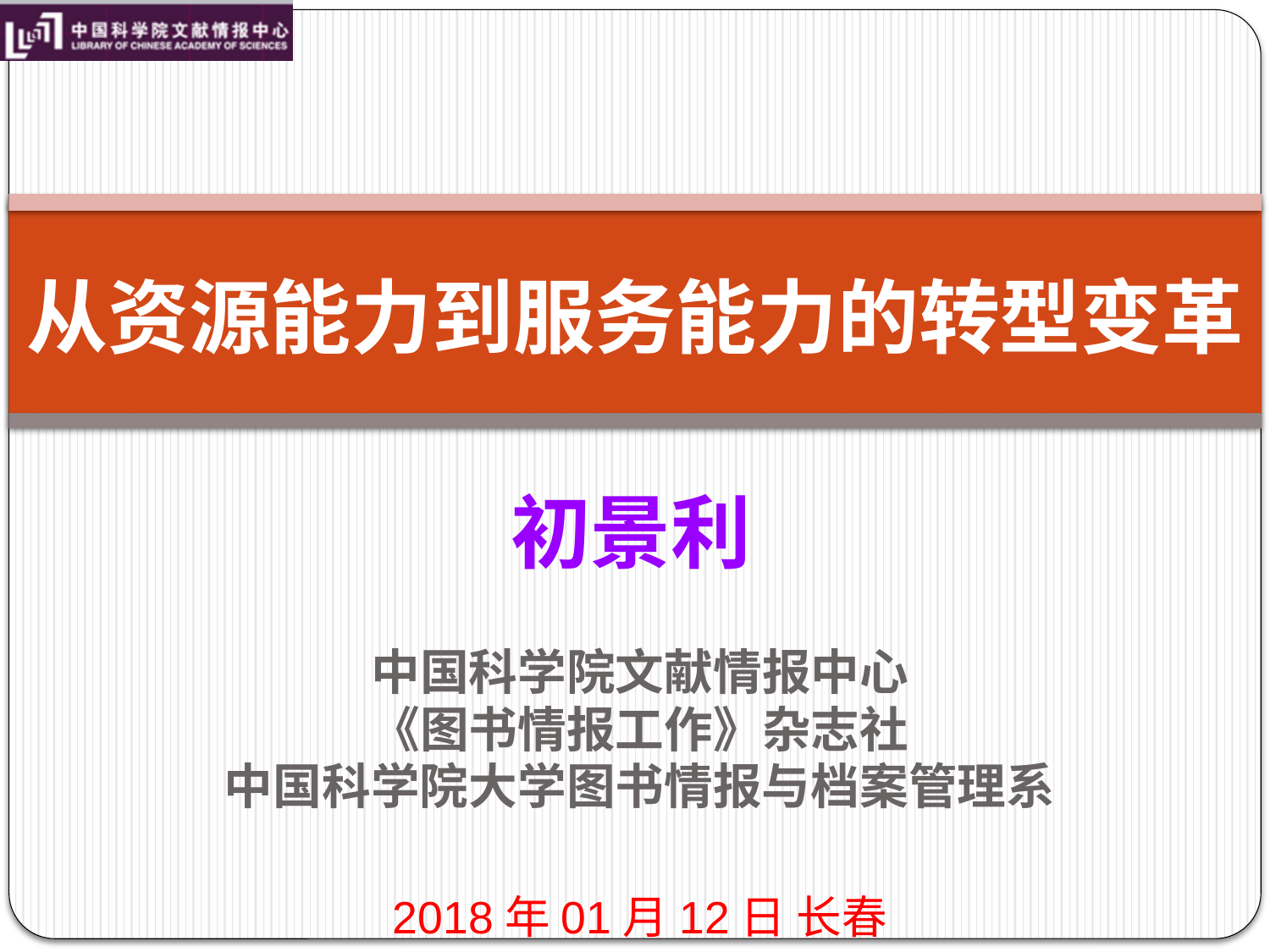

# 从资源能力到服务能力的转型变革
初景利

中国科学院文献情报中心
《图书情报工作》杂志社
中国科学院大学图书情报与档案管理系

2018年01月12日 长春